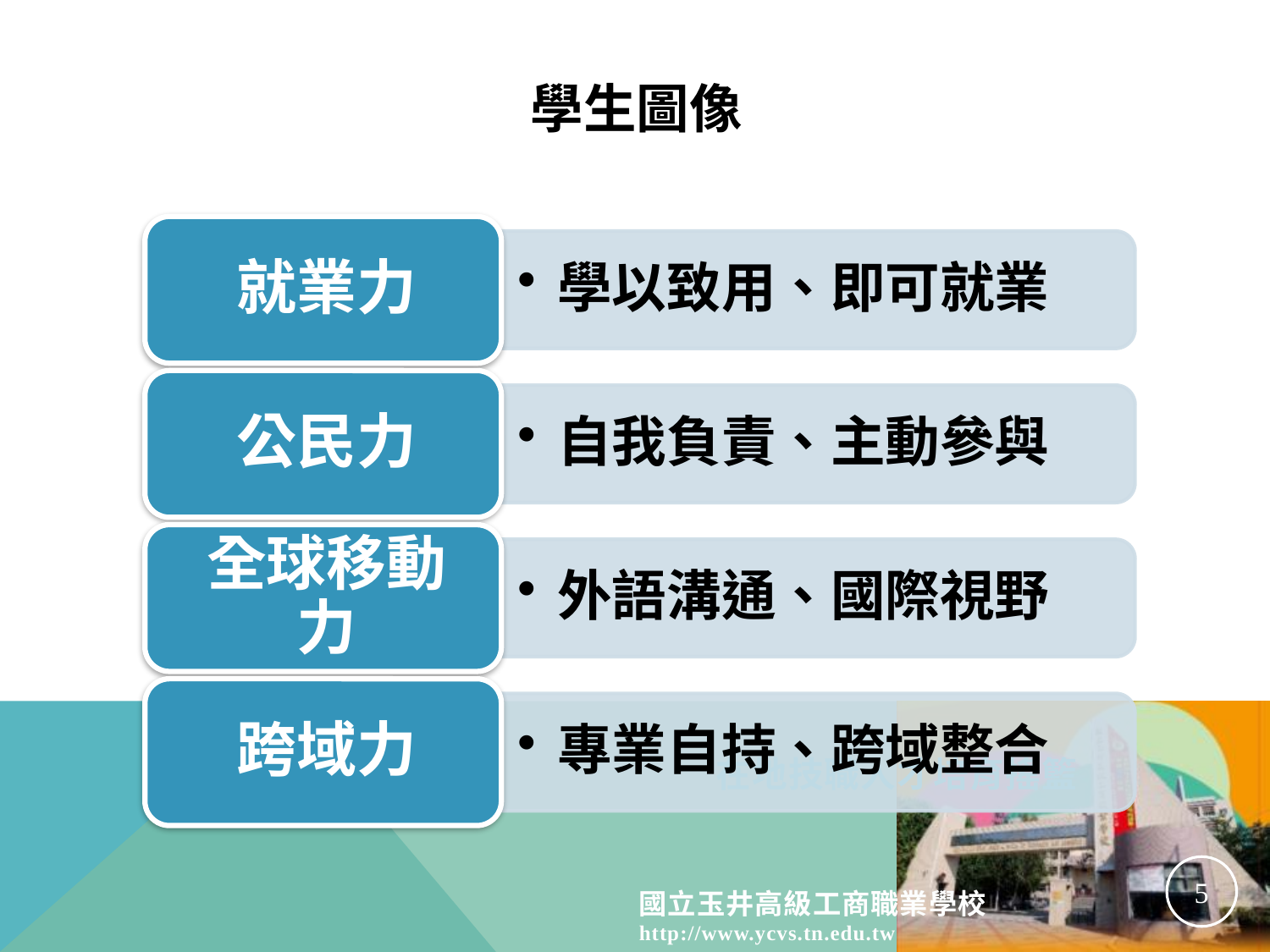

# 學生圖像
學以致用、即可就業
就業力
自我負責、主動參與
公民力
外語溝通、國際視野
全球移動力
專業自持、跨域整合
跨域力
5